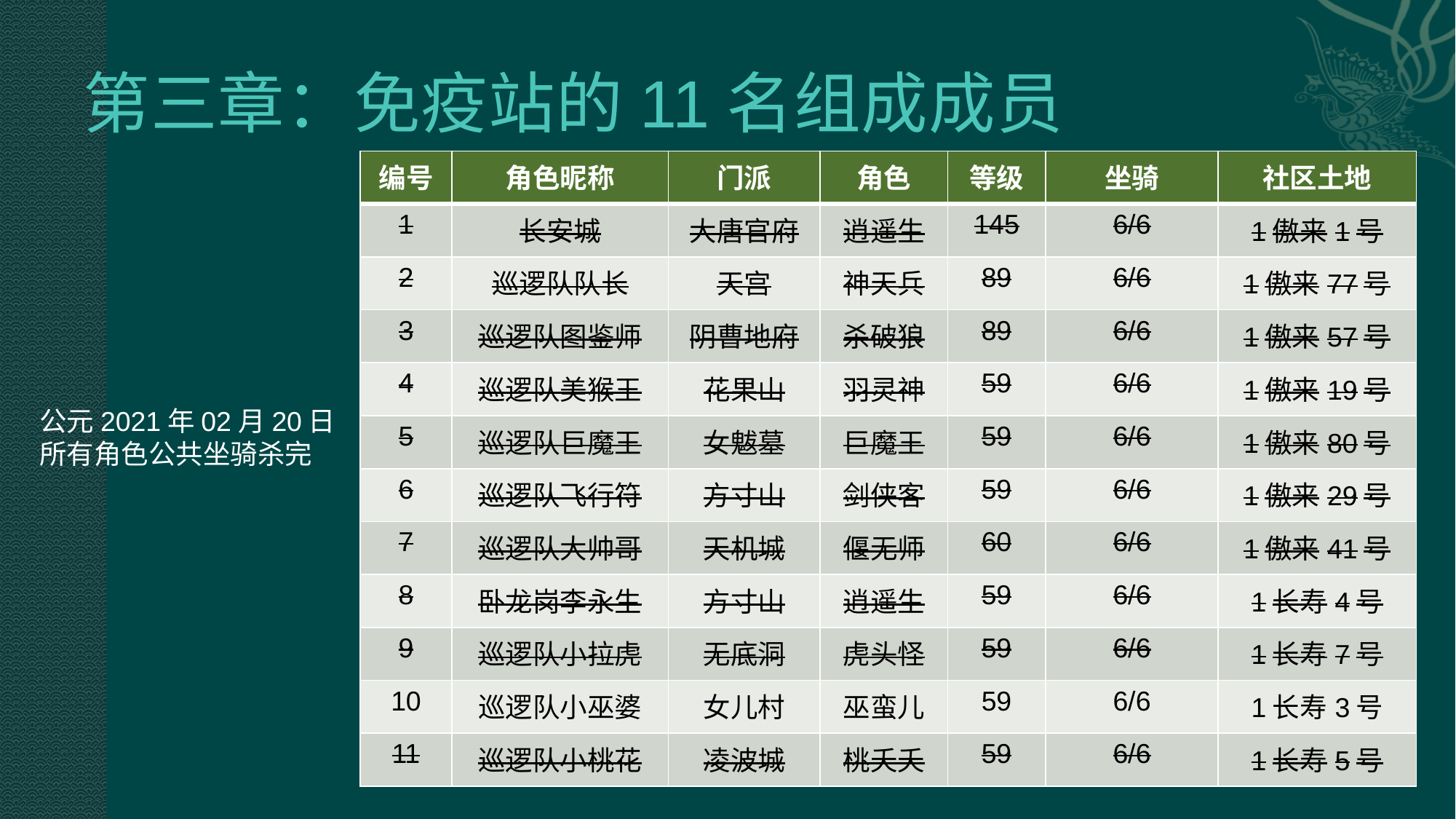

# 第三章：免疫站的11名组成成员
| 编号 | 角色昵称 | 门派 | 角色 | 等级 | 坐骑 | 社区土地 |
| --- | --- | --- | --- | --- | --- | --- |
| 1 | 长安城 | 大唐官府 | 逍遥生 | 145 | 6/6 | 1傲来1号 |
| 2 | 巡逻队队长 | 天宫 | 神天兵 | 89 | 6/6 | 1傲来77号 |
| 3 | 巡逻队图鉴师 | 阴曹地府 | 杀破狼 | 89 | 6/6 | 1傲来57号 |
| 4 | 巡逻队美猴王 | 花果山 | 羽灵神 | 59 | 6/6 | 1傲来19号 |
| 5 | 巡逻队巨魔王 | 女魃墓 | 巨魔王 | 59 | 6/6 | 1傲来80号 |
| 6 | 巡逻队飞行符 | 方寸山 | 剑侠客 | 59 | 6/6 | 1傲来29号 |
| 7 | 巡逻队大帅哥 | 天机城 | 偃无师 | 60 | 6/6 | 1傲来41号 |
| 8 | 卧龙岗李永生 | 方寸山 | 逍遥生 | 59 | 6/6 | 1长寿4号 |
| 9 | 巡逻队小拉虎 | 无底洞 | 虎头怪 | 59 | 6/6 | 1长寿7号 |
| 10 | 巡逻队小巫婆 | 女儿村 | 巫蛮儿 | 59 | 6/6 | 1长寿3号 |
| 11 | 巡逻队小桃花 | 凌波城 | 桃夭夭 | 59 | 6/6 | 1长寿5号 |
公元2021年02月20日
所有角色公共坐骑杀完